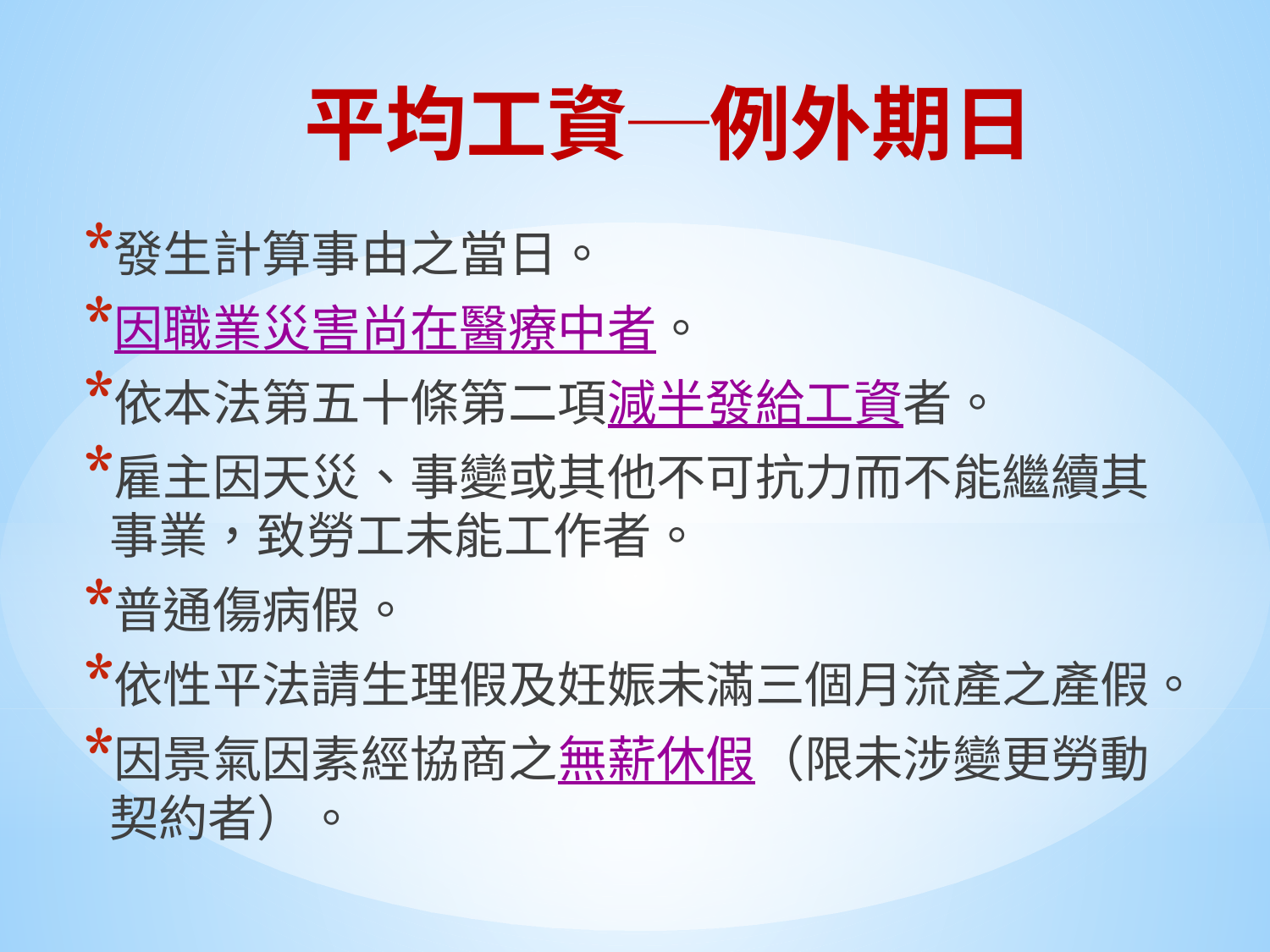

# 平均工資─例外期日
發生計算事由之當日。
因職業災害尚在醫療中者。
依本法第五十條第二項減半發給工資者。
雇主因天災、事變或其他不可抗力而不能繼續其事業，致勞工未能工作者。
普通傷病假。
依性平法請生理假及妊娠未滿三個月流產之產假。
因景氣因素經協商之無薪休假（限未涉變更勞動契約者）。